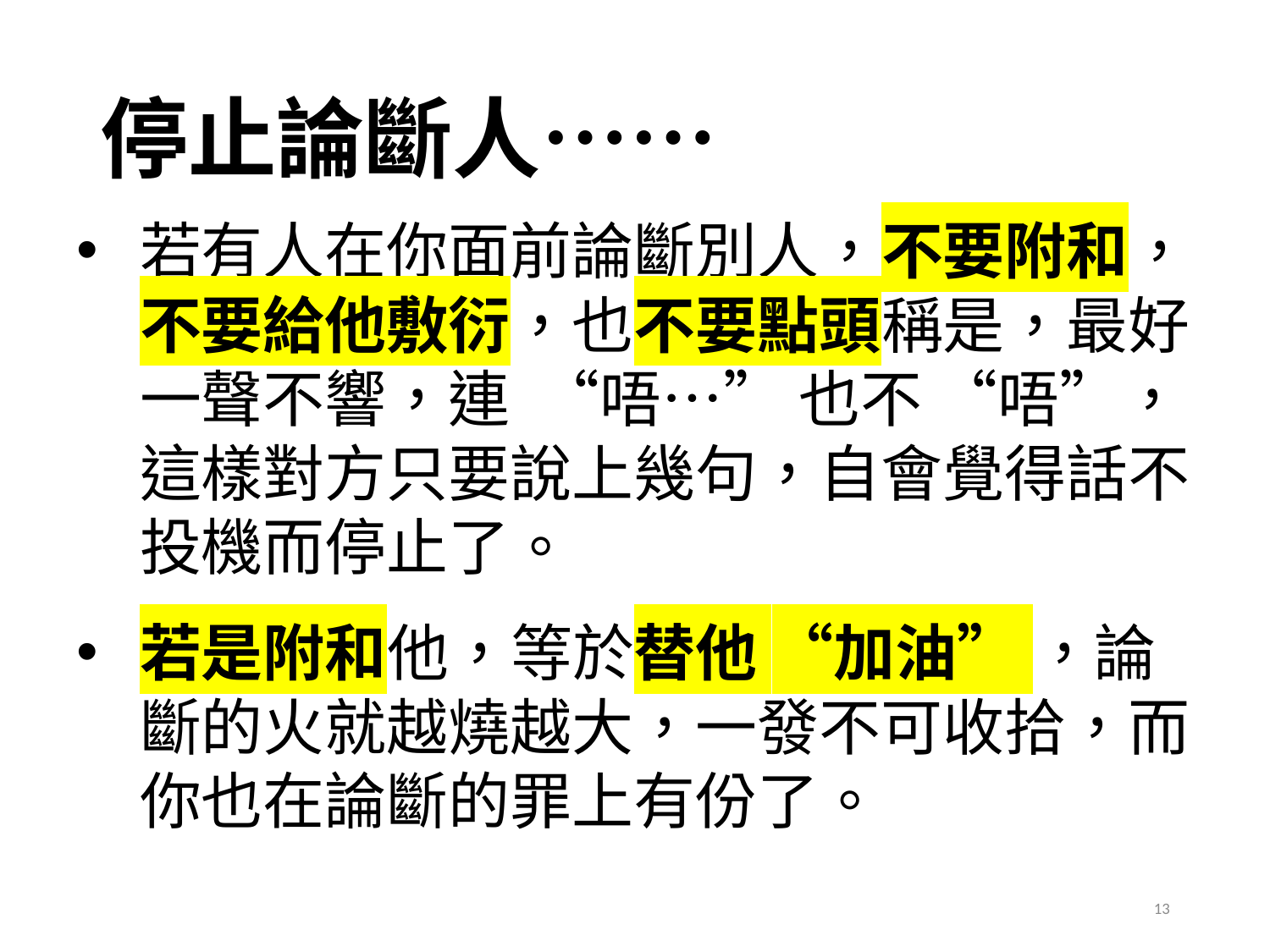

# 停止論斷人……
若有人在你面前論斷別人，不要附和，不要給他敷衍，也不要點頭稱是，最好一聲不響，連  “唔…” 也不 “唔”，這樣對方只要說上幾句，自會覺得話不投機而停止了。
若是附和他，等於替他 “加油” ，論斷的火就越燒越大，一發不可收拾，而你也在論斷的罪上有份了。

13